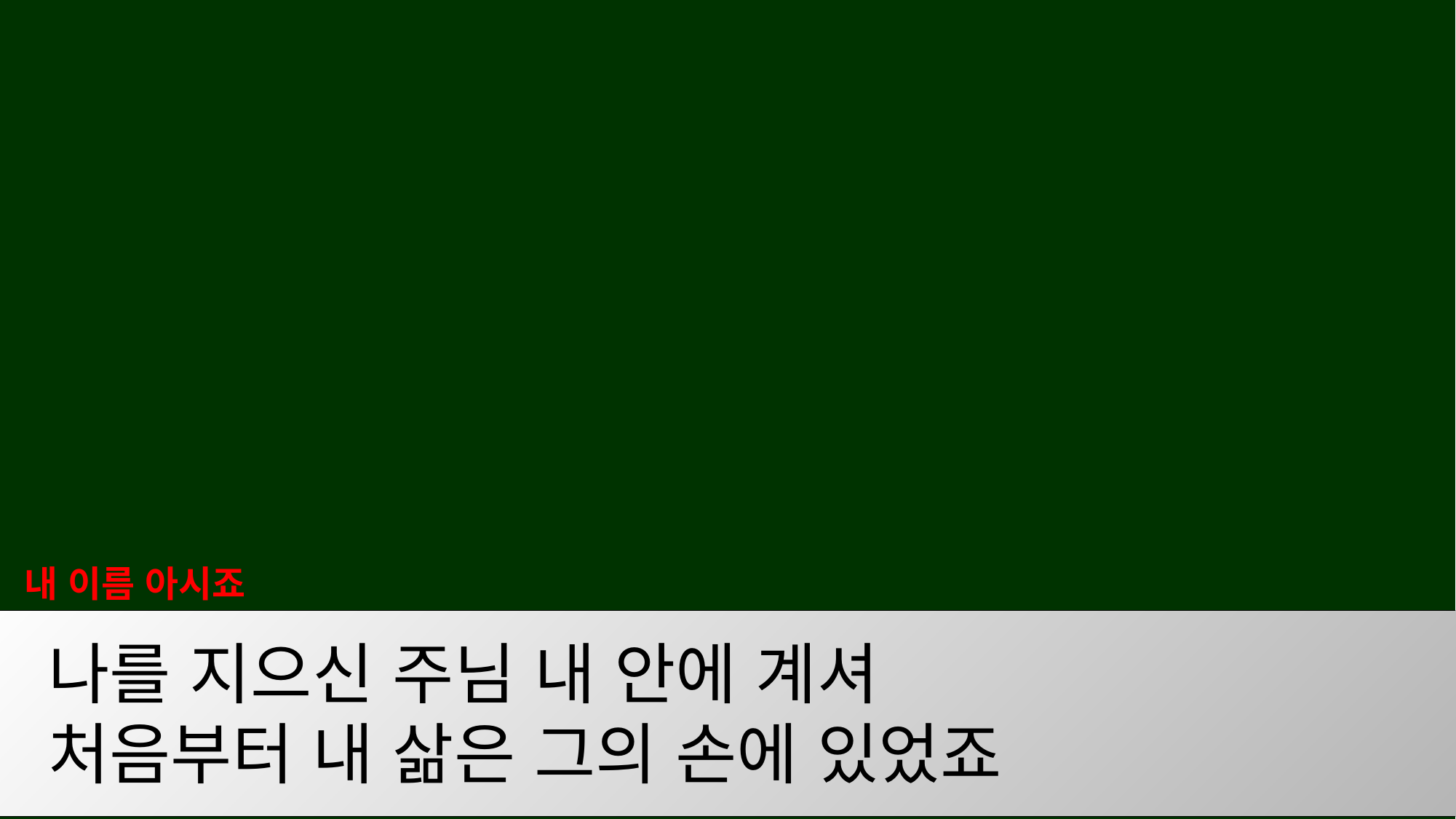

내 이름 아시죠

 나를 지으신 주님 내 안에 계셔
 처음부터 내 삶은 그의 손에 있었죠